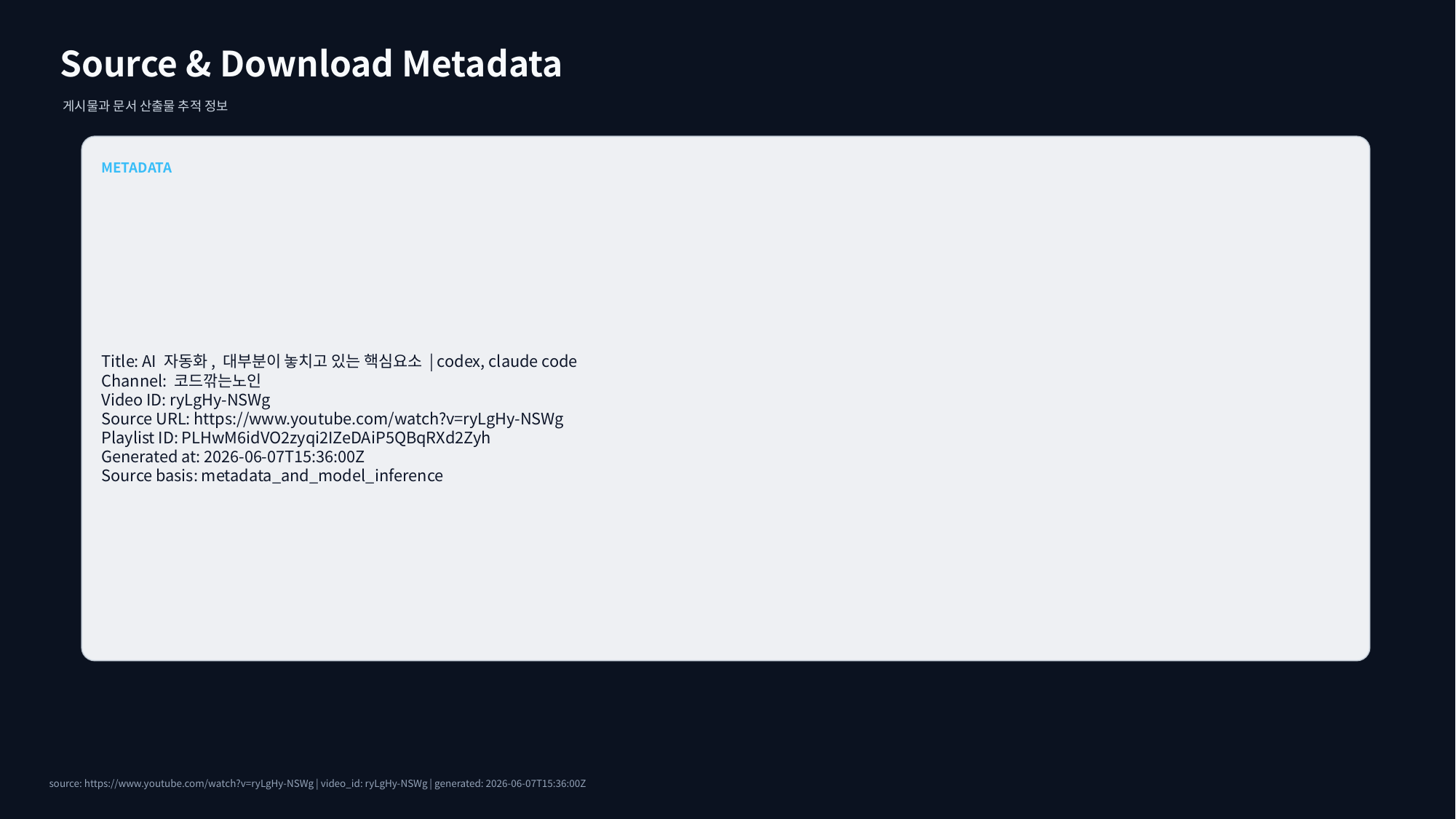

Source & Download Metadata
게시물과 문서 산출물 추적 정보

METADATA
Title: AI 자동화, 대부분이 놓치고 있는 핵심요소 | codex, claude code
Channel: 코드깎는노인
Video ID: ryLgHy-NSWg
Source URL: https://www.youtube.com/watch?v=ryLgHy-NSWg
Playlist ID: PLHwM6idVO2zyqi2IZeDAiP5QBqRXd2Zyh
Generated at: 2026-06-07T15:36:00Z
Source basis: metadata_and_model_inference
source: https://www.youtube.com/watch?v=ryLgHy-NSWg | video_id: ryLgHy-NSWg | generated: 2026-06-07T15:36:00Z